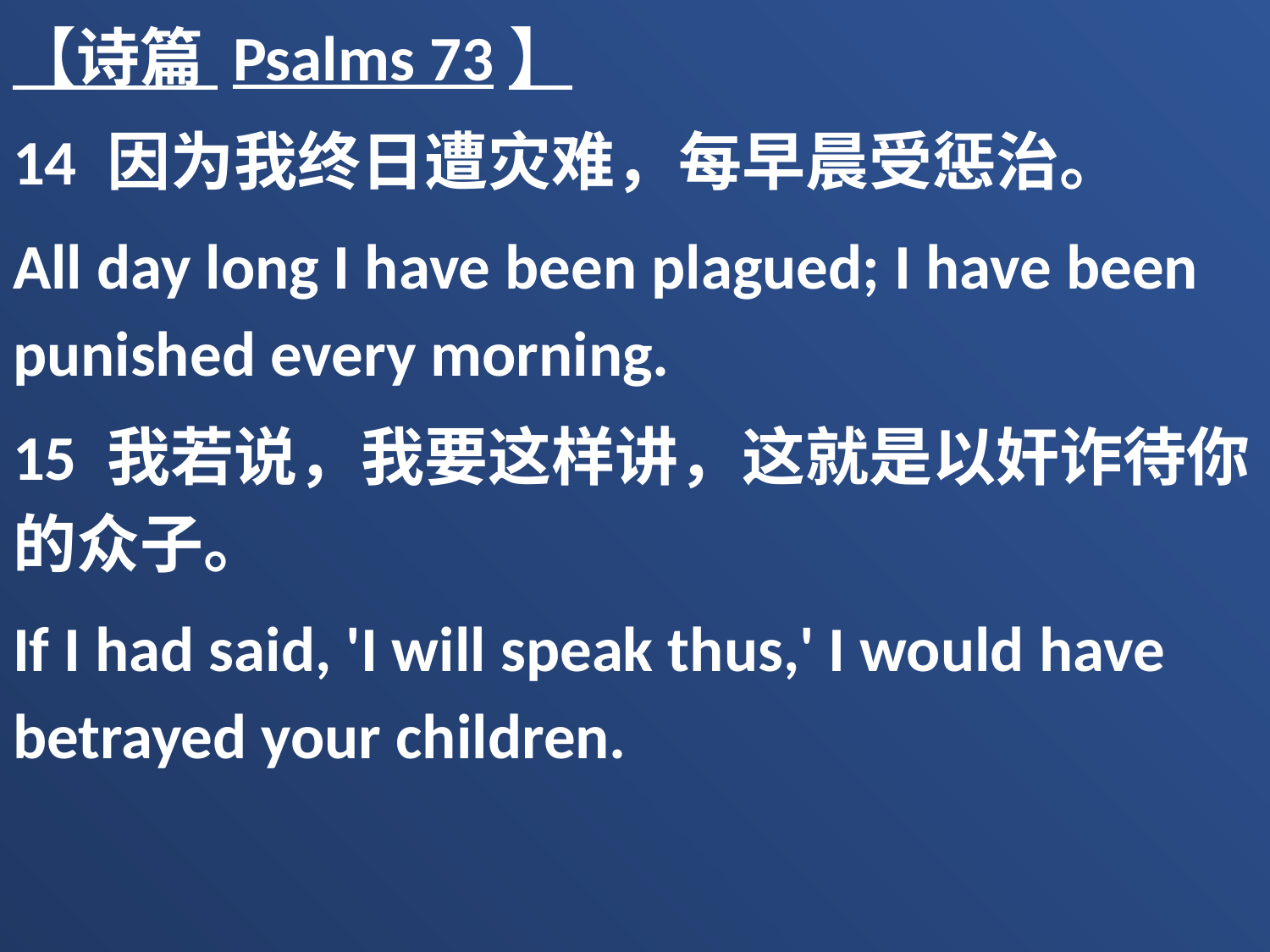

【诗篇 Psalms 73】
14 因为我终日遭灾难，每早晨受惩治。
All day long I have been plagued; I have been punished every morning.
15 我若说，我要这样讲，这就是以奸诈待你的众子。
If I had said, 'I will speak thus,' I would have betrayed your children.